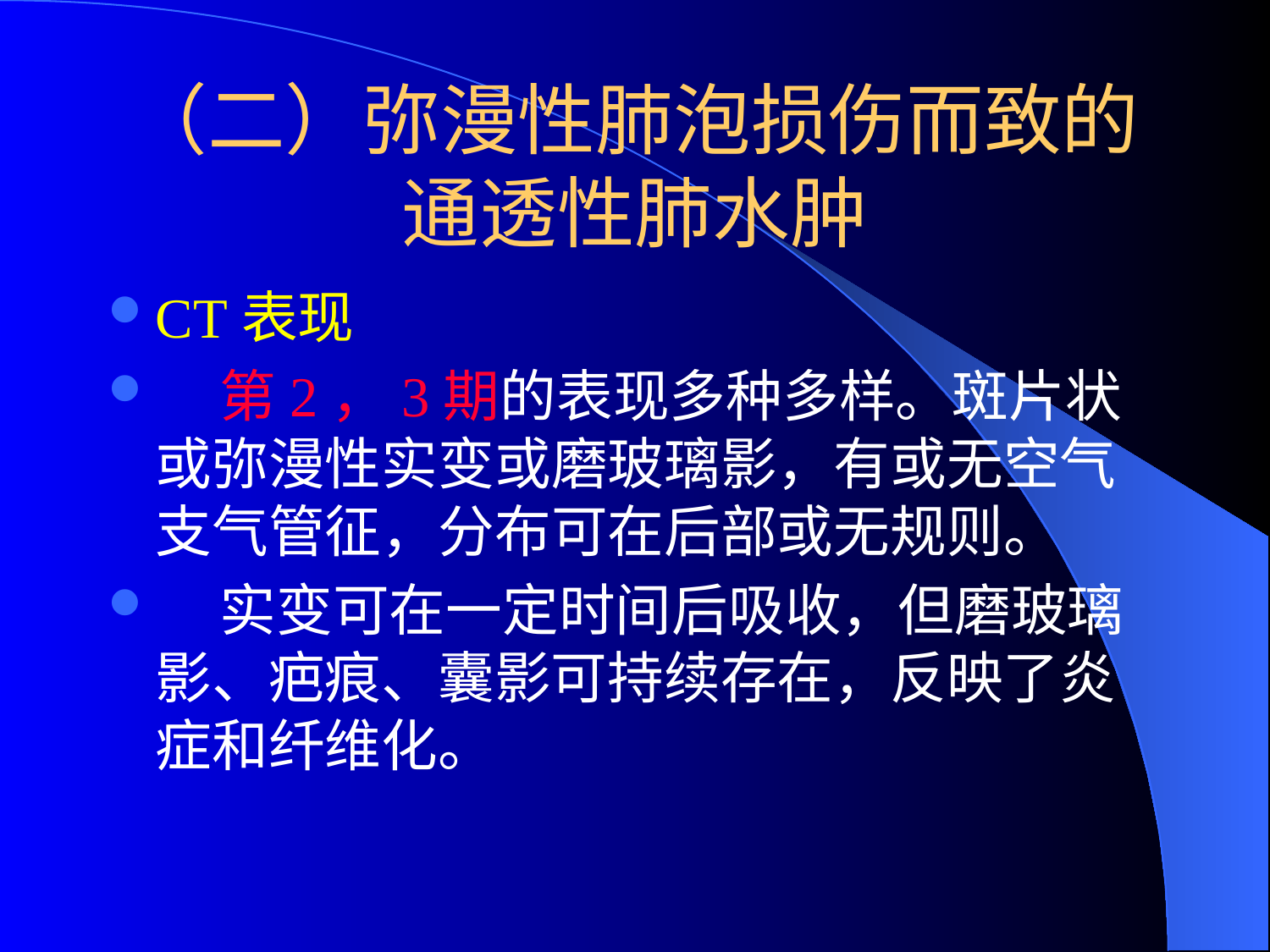

# （二）弥漫性肺泡损伤而致的通透性肺水肿
CT表现
    第2，3期的表现多种多样。斑片状或弥漫性实变或磨玻璃影，有或无空气支气管征，分布可在后部或无规则。
    实变可在一定时间后吸收，但磨玻璃影、疤痕、囊影可持续存在，反映了炎症和纤维化。